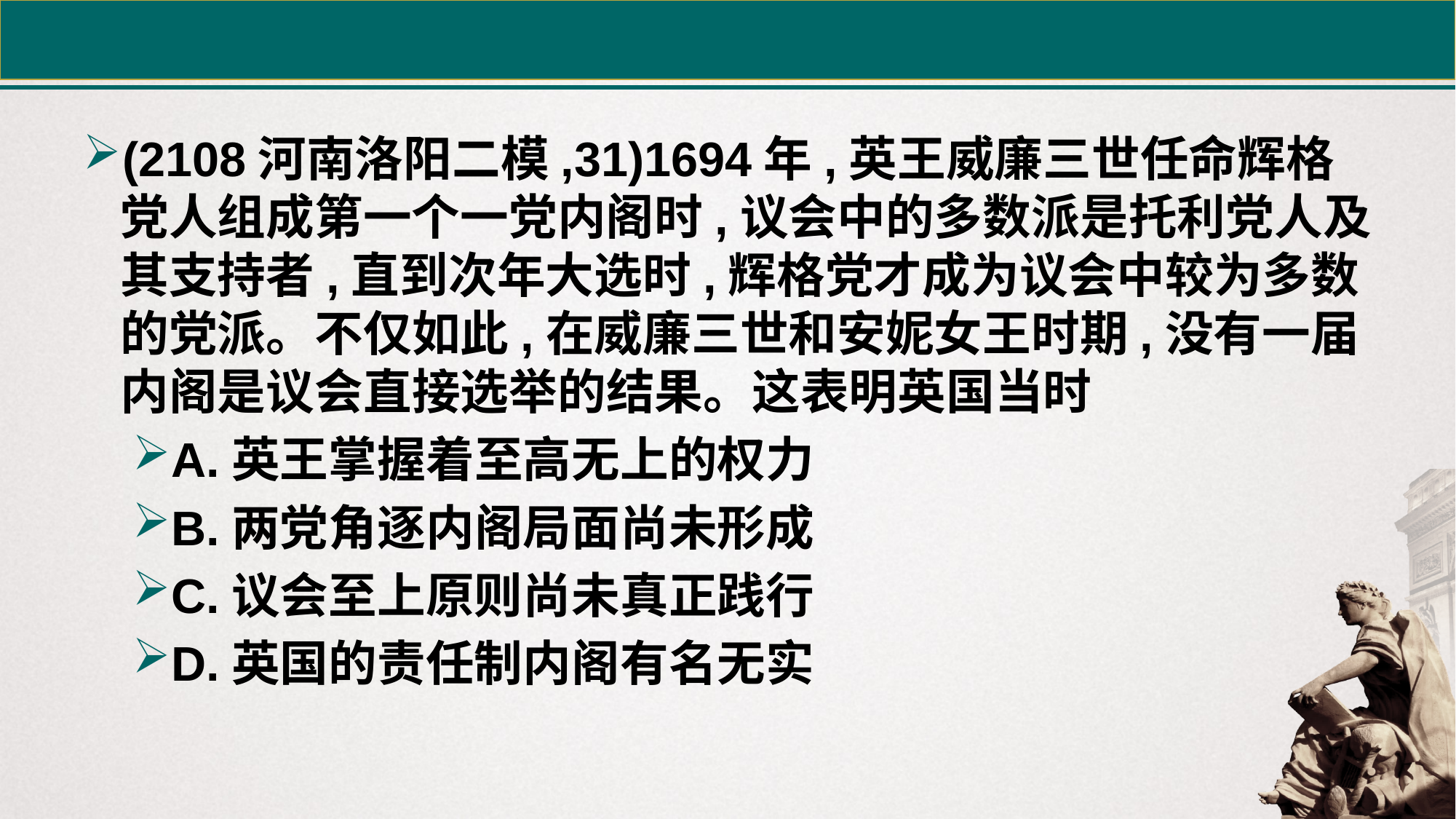

#
(2108河南洛阳二模,31)1694年,英王威廉三世任命辉格党人组成第一个一党内阁时,议会中的多数派是托利党人及其支持者,直到次年大选时,辉格党才成为议会中较为多数的党派。不仅如此,在威廉三世和安妮女王时期,没有一届内阁是议会直接选举的结果。这表明英国当时
A.英王掌握着至高无上的权力
B.两党角逐内阁局面尚未形成
C.议会至上原则尚未真正践行
D.英国的责任制内阁有名无实